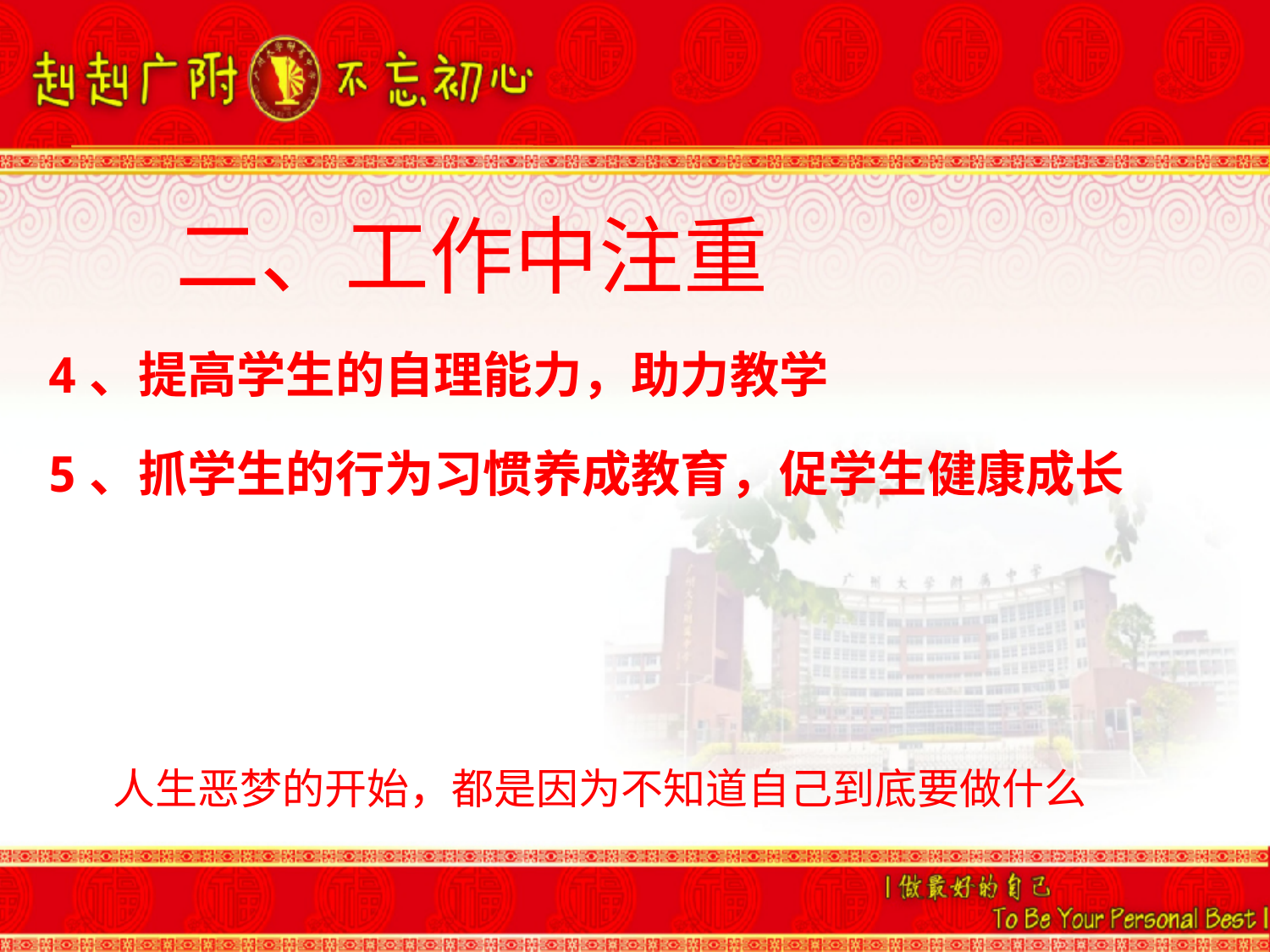

二、工作中注重
4、提高学生的自理能力，助力教学
5、抓学生的行为习惯养成教育，促学生健康成长

      人生恶梦的开始，都是因为不知道自己到底要做什么